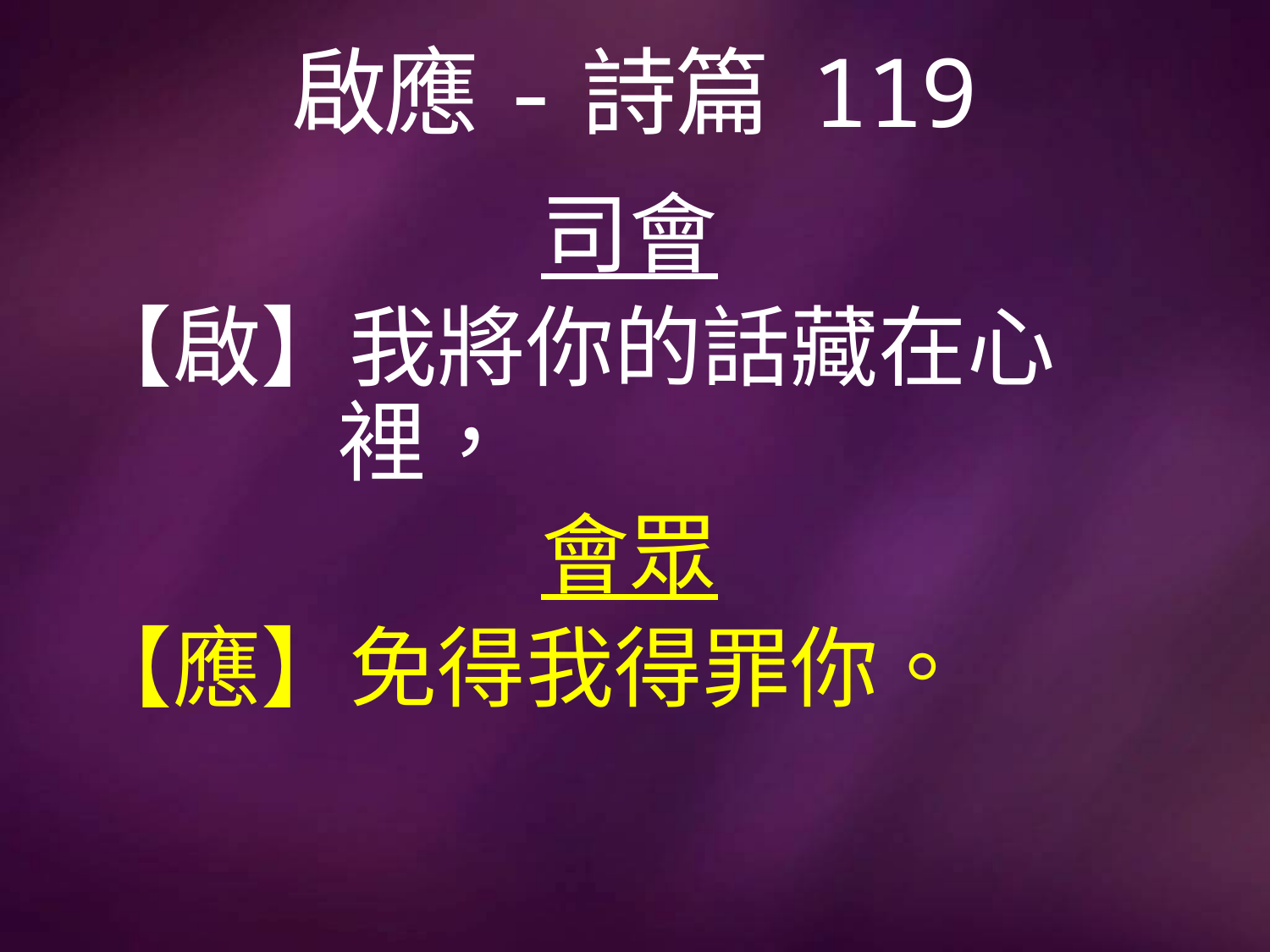

# 啟應-詩篇 119
司會
【啟】我將你的話藏在心		 	裡，
會眾
【應】免得我得罪你。